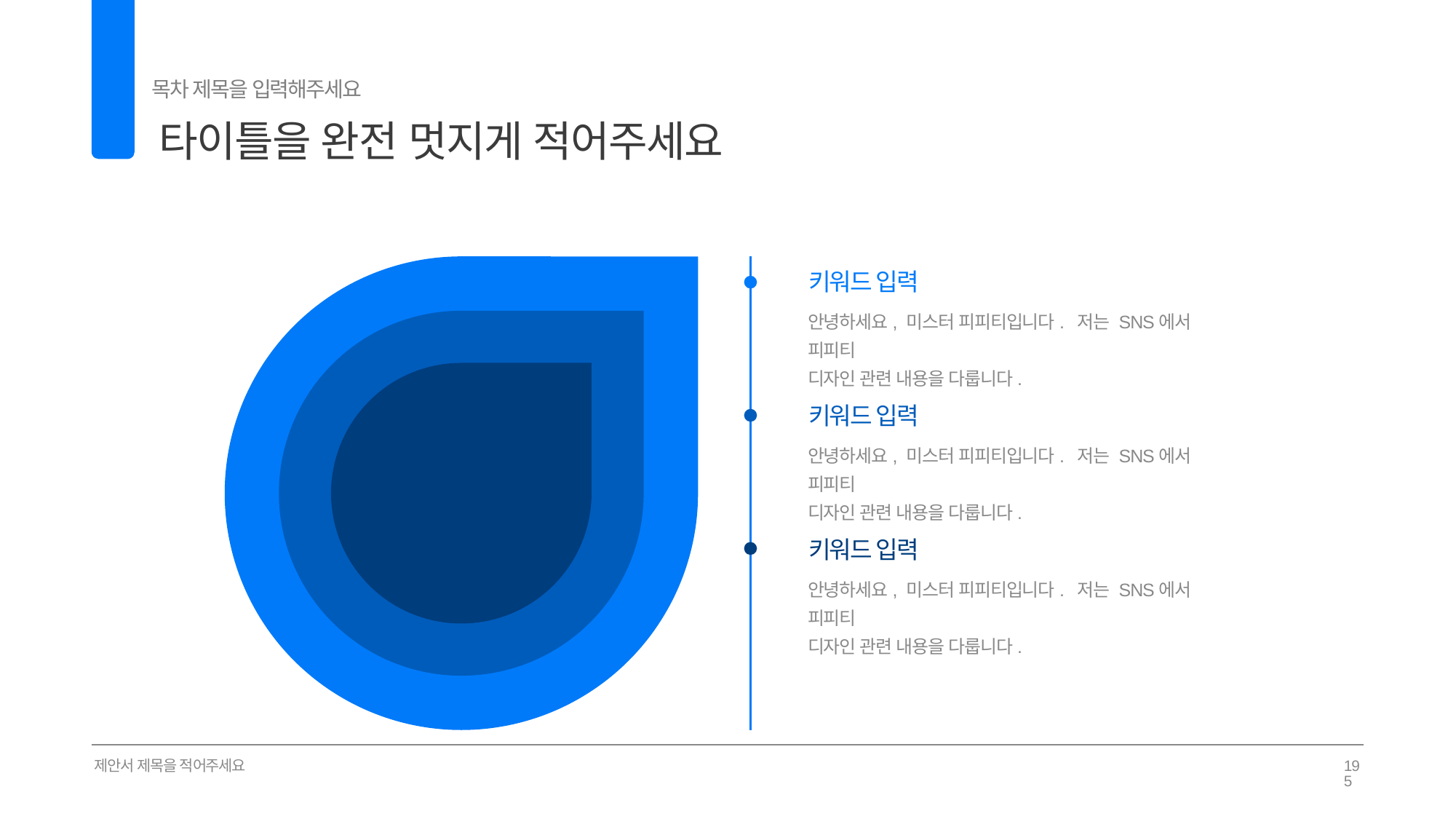

목차 제목을 입력해주세요
타이틀을 완전 멋지게 적어주세요
02

키워드 입력
TAM

안녕하세요, 미스터 피피티입니다.  저는 SNS에서 피피티
디자인 관련 내용을 다룹니다.

SAM

SOM
키워드 입력

안녕하세요, 미스터 피피티입니다.  저는 SNS에서 피피티
디자인 관련 내용을 다룹니다.
키워드 입력

안녕하세요, 미스터 피피티입니다.  저는 SNS에서 피피티
디자인 관련 내용을 다룹니다.
제안서 제목을 적어주세요
195